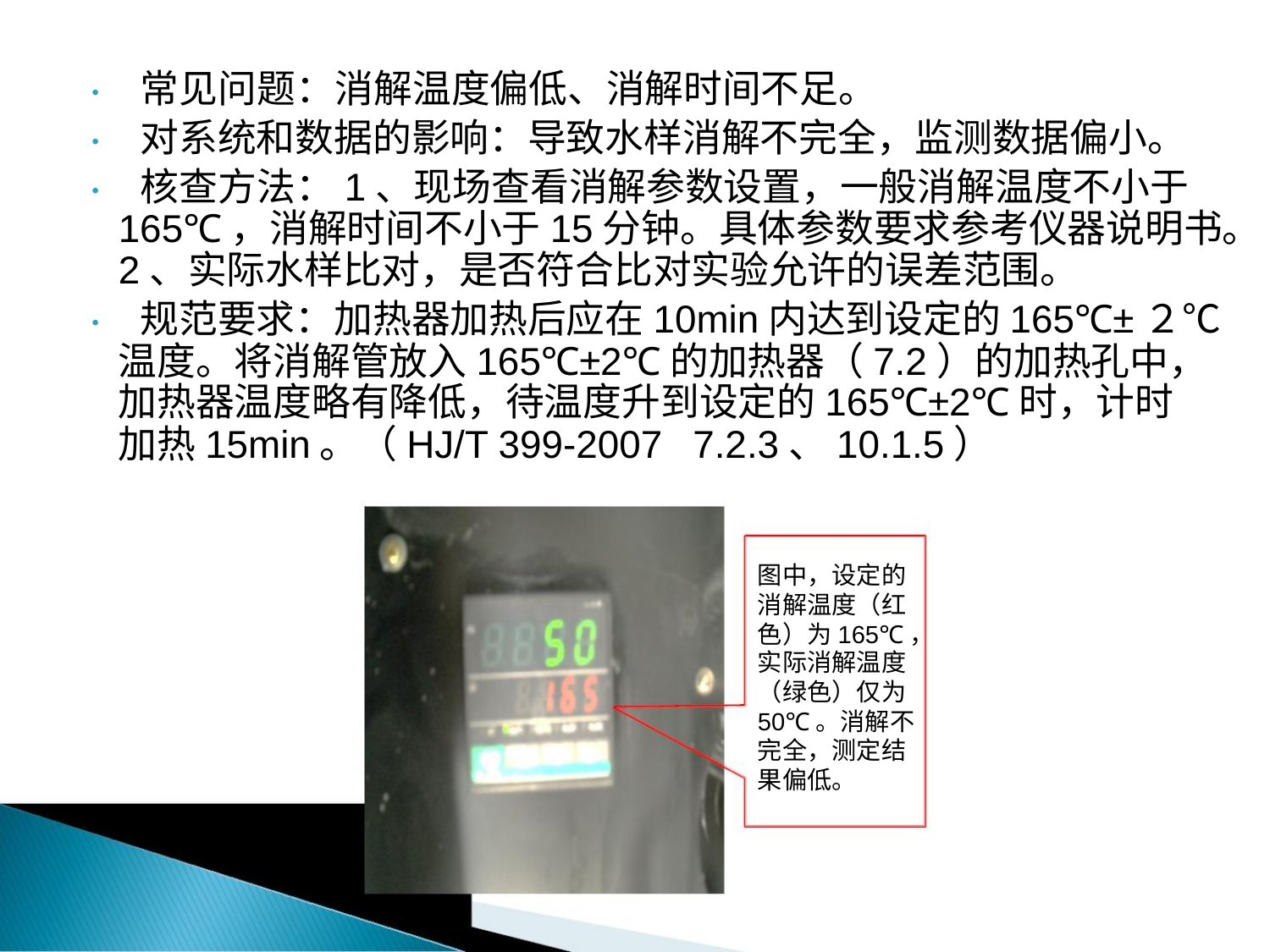

• 常见问题：消解温度偏低、消解时间不足。
• 对系统和数据的影响：导致水样消解不完全，监测数据偏小。
• 核查方法：1、现场查看消解参数设置，一般消解温度不小于
165℃，消解时间不小于15分钟。具体参数要求参考仪器说明书。
2、实际水样比对，是否符合比对实验允许的误差范围。
• 规范要求：加热器加热后应在10min内达到设定的165℃±２℃
温度。将消解管放入165℃±2℃的加热器（7.2）的加热孔中，
加热器温度略有降低，待温度升到设定的165℃±2℃时，计时
加热15min。（HJ/T 399-2007 7.2.3、10.1.5）
图中，设定的
消解温度（红
色）为165℃，
实际消解温度
（绿色）仅为
50℃。消解不
完全，测定结
果偏低。